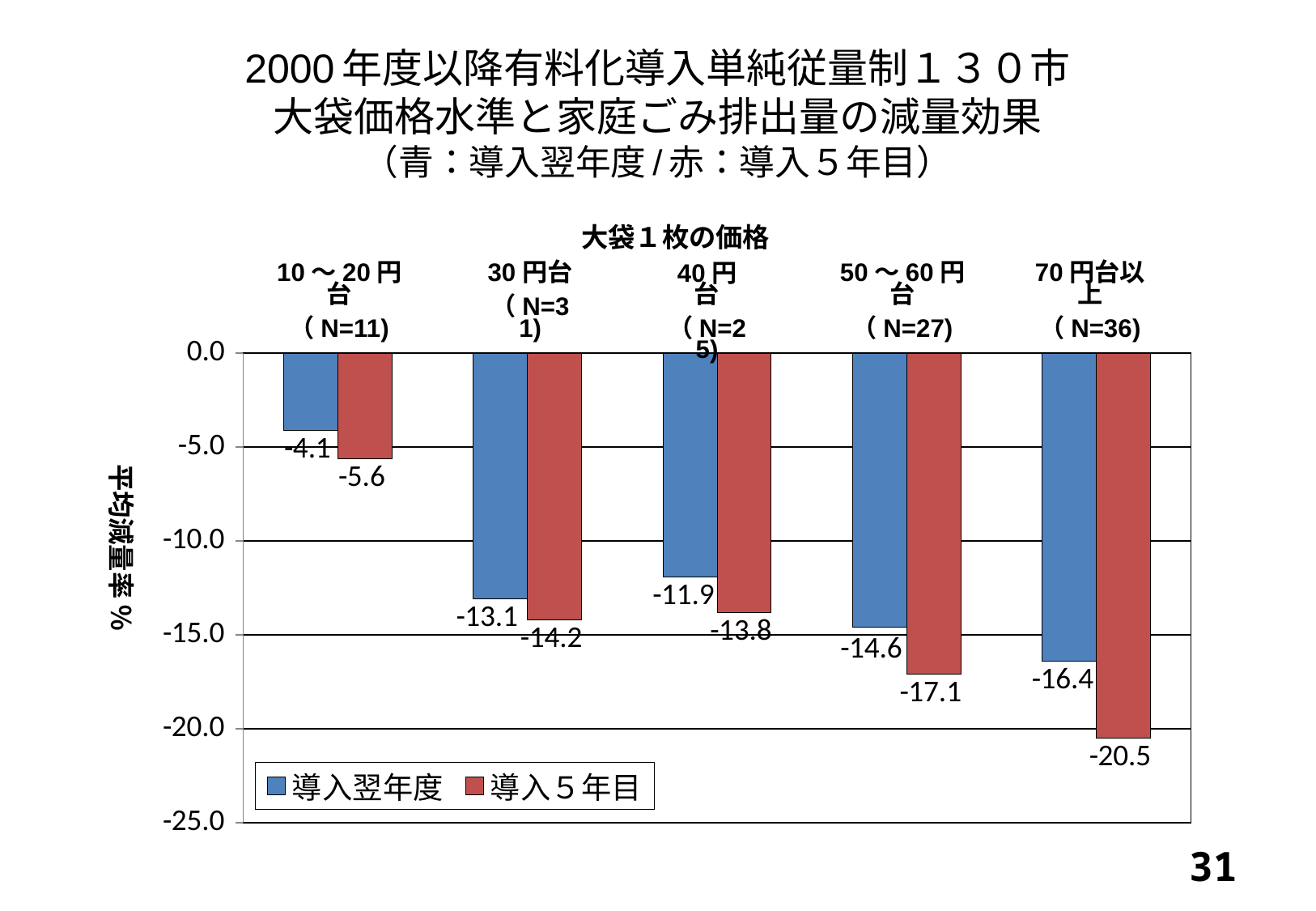

# 2000年度以降有料化導入単純従量制１３０市 大袋価格水準と家庭ごみ排出量の減量効果 （青：導入翌年度/赤：導入５年目）
大袋１枚の価格

### Chart

| Category | 導入翌年度 | 導入５年目 |
|---|---|---|
| 1～20円台 | -4.1 | -5.6 |
| 30円台 | -13.1 | -14.2 |
| 40円台 | -11.9 | -13.8 |
| 50～60円台 | -14.6 | -17.1 |
| 70円台以上 | -16.4 | -20.5 |
10～20円台
（N=11)
30円台
（N=31)
40円台
（N=25)
50～60円台
（N=27)
70円台以上
（N=36)
平均減量率 ％
31